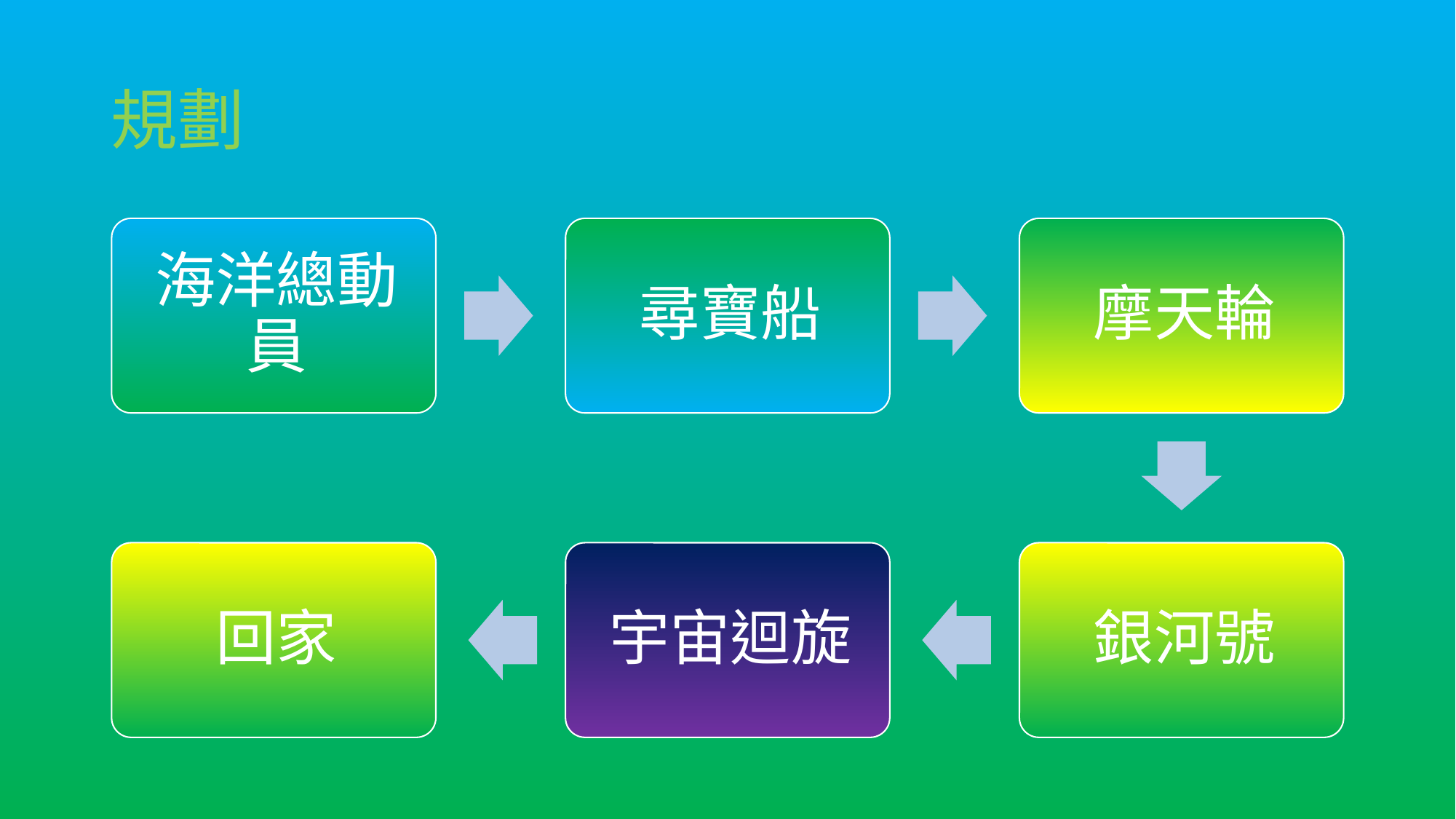

# 規劃
海洋總動員

尋寶船

摩天輪

銀河號

宇宙迴旋

回家